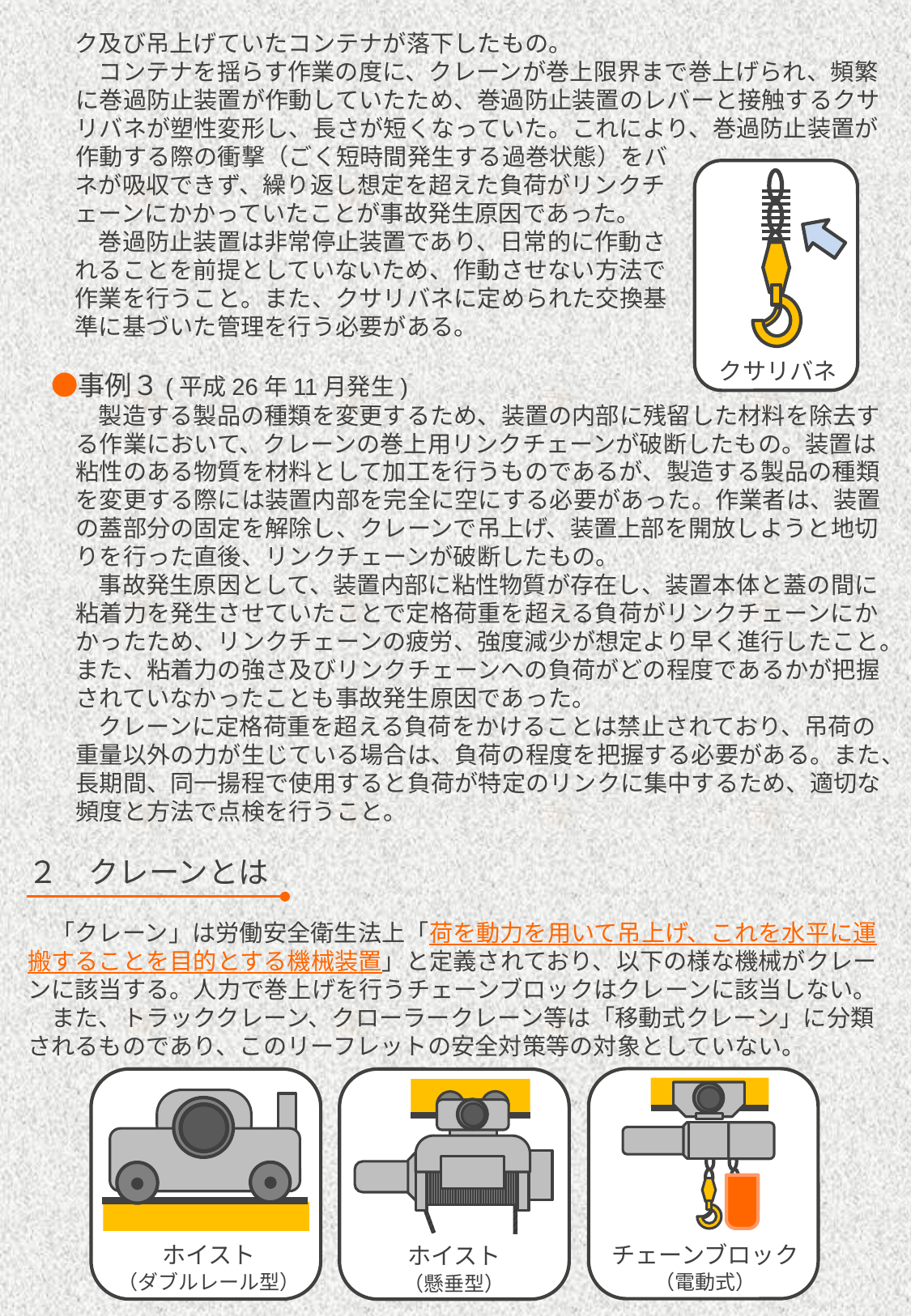

ク及び吊上げていたコンテナが落下したもの。
　　　コンテナを揺らす作業の度に、クレーンが巻上限界まで巻上げられ、頻繁に巻過防止装置が作動していたため、巻過防止装置のレバーと接触するクサリバネが塑性変形し、長さが短くなっていた。これにより、巻過防止装置が作動する際の衝撃（ごく短時間発生する過巻状態）をバ
　　ネが吸収できず、繰り返し想定を超えた負荷がリンクチ
　　ェーンにかかっていたことが事故発生原因であった。
　　　巻過防止装置は非常停止装置であり、日常的に作動さ
　　れることを前提としていないため、作動させない方法で
　　作業を行うこと。また、クサリバネに定められた交換基
　　準に基づいた管理を行う必要がある。

　●事例３(平成26年11月発生)
　　　製造する製品の種類を変更するため、装置の内部に残留した材料を除去する作業において、クレーンの巻上用リンクチェーンが破断したもの。装置は粘性のある物質を材料として加工を行うものであるが、製造する製品の種類を変更する際には装置内部を完全に空にする必要があった。作業者は、装置の蓋部分の固定を解除し、クレーンで吊上げ、装置上部を開放しようと地切りを行った直後、リンクチェーンが破断したもの。
　　　事故発生原因として、装置内部に粘性物質が存在し、装置本体と蓋の間に粘着力を発生させていたことで定格荷重を超える負荷がリンクチェーンにかかったため、リンクチェーンの疲労、強度減少が想定より早く進行したこと。また、粘着力の強さ及びリンクチェーンへの負荷がどの程度であるかが把握されていなかったことも事故発生原因であった。
　　　クレーンに定格荷重を超える負荷をかけることは禁止されており、吊荷の重量以外の力が生じている場合は、負荷の程度を把握する必要がある。また、長期間、同一揚程で使用すると負荷が特定のリンクに集中するため、適切な頻度と方法で点検を行うこと。

２　クレーンとは

　「クレーン」は労働安全衛生法上「荷を動力を用いて吊上げ、これを水平に運搬することを目的とする機械装置」と定義されており、以下の様な機械がクレーンに該当する。人力で巻上げを行うチェーンブロックはクレーンに該当しない。
　また、トラッククレーン、クローラークレーン等は「移動式クレーン」に分類されるものであり、このリーフレットの安全対策等の対象としていない。

クサリバネ

チェーンブロック
（電動式）

ホイスト
（ダブルレール型）

ホイスト
（懸垂型）